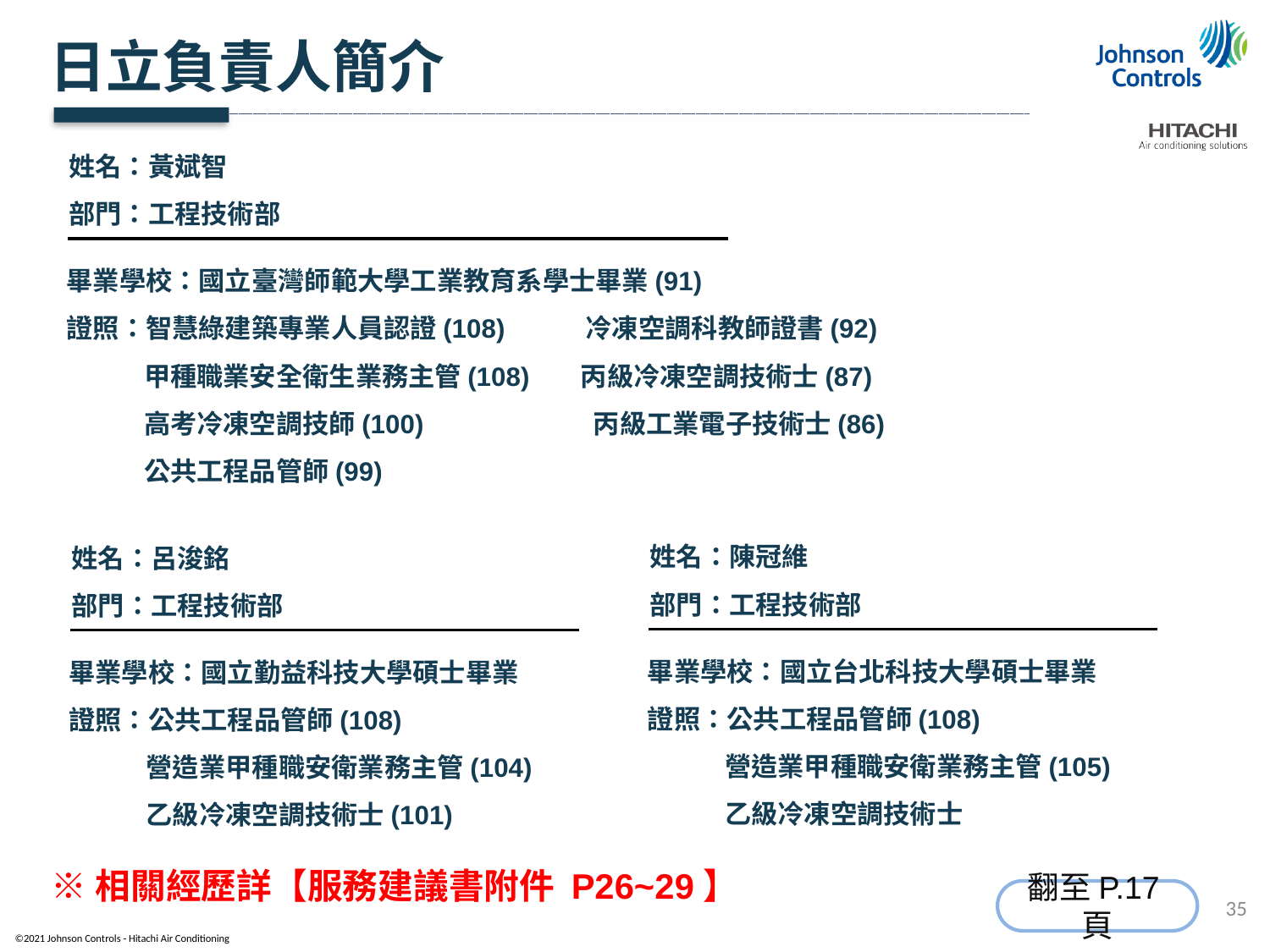

日立負責人簡介

姓名：黃斌智
部門：工程技術部

畢業學校：國立臺灣師範大學工業教育系學士畢業(91)
證照：智慧綠建築專業人員認證(108)          冷凍空調科教師證書(92)
            甲種職業安全衛生業務主管(108)      丙級冷凍空調技術士(87)
            高考冷凍空調技師(100)                      丙級工業電子技術士(86)
            公共工程品管師(99)
姓名：陳冠維
部門：工程技術部

姓名：呂浚銘
部門：工程技術部

畢業學校：國立台北科技大學碩士畢業
證照：公共工程品管師(108)
            營造業甲種職安衛業務主管(105)
            乙級冷凍空調技術士
畢業學校：國立勤益科技大學碩士畢業
證照：公共工程品管師(108)
            營造業甲種職安衛業務主管(104)
            乙級冷凍空調技術士(101)
※相關經歷詳【服務建議書附件 P26~29】
翻至P.17頁
35